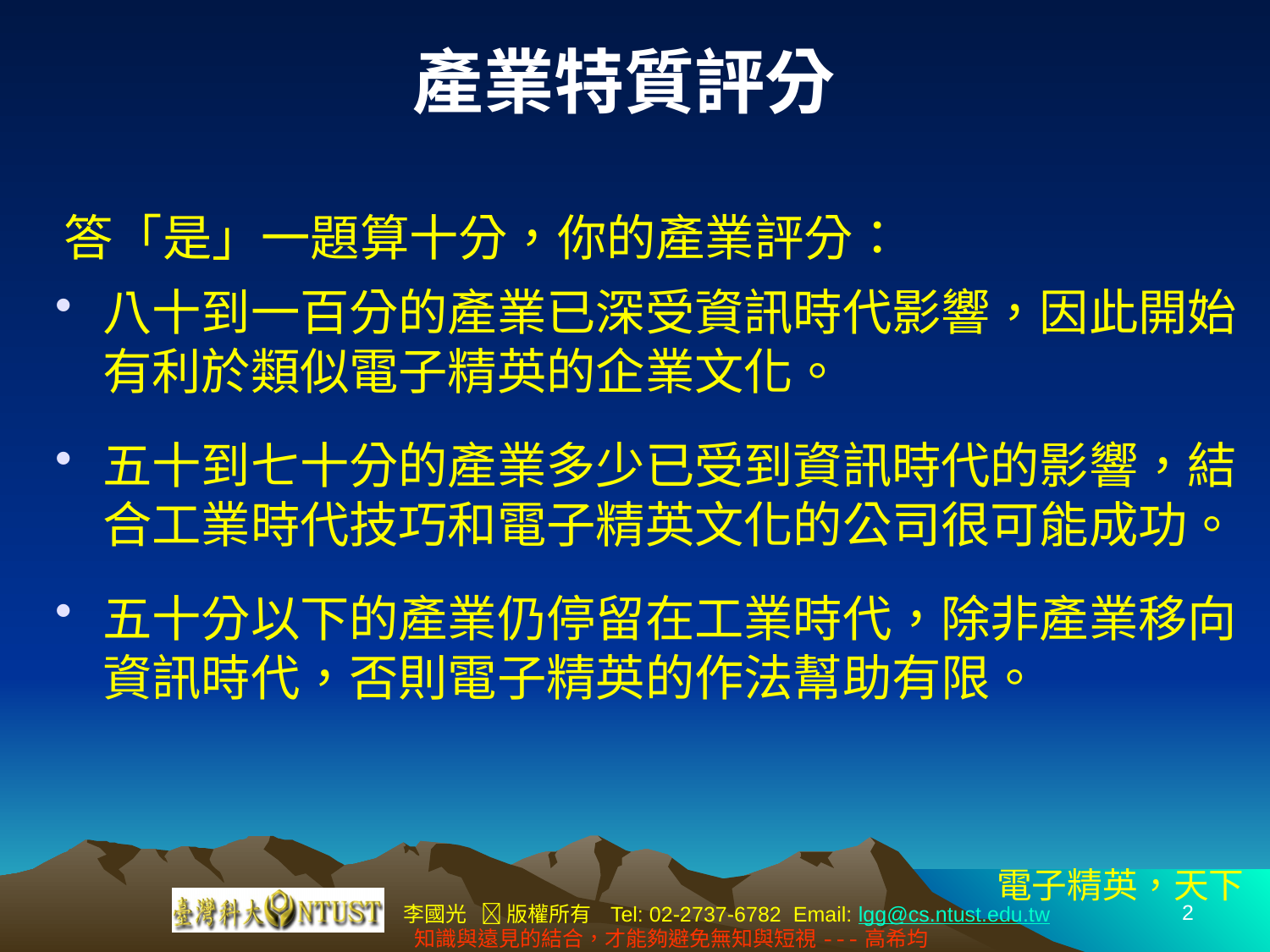

# 產業特質評分
答「是」一題算十分，你的產業評分：
八十到一百分的產業已深受資訊時代影響，因此開始有利於類似電子精英的企業文化。
五十到七十分的產業多少已受到資訊時代的影響，結合工業時代技巧和電子精英文化的公司很可能成功。
五十分以下的產業仍停留在工業時代，除非產業移向資訊時代，否則電子精英的作法幫助有限。

電子精英，天下
2